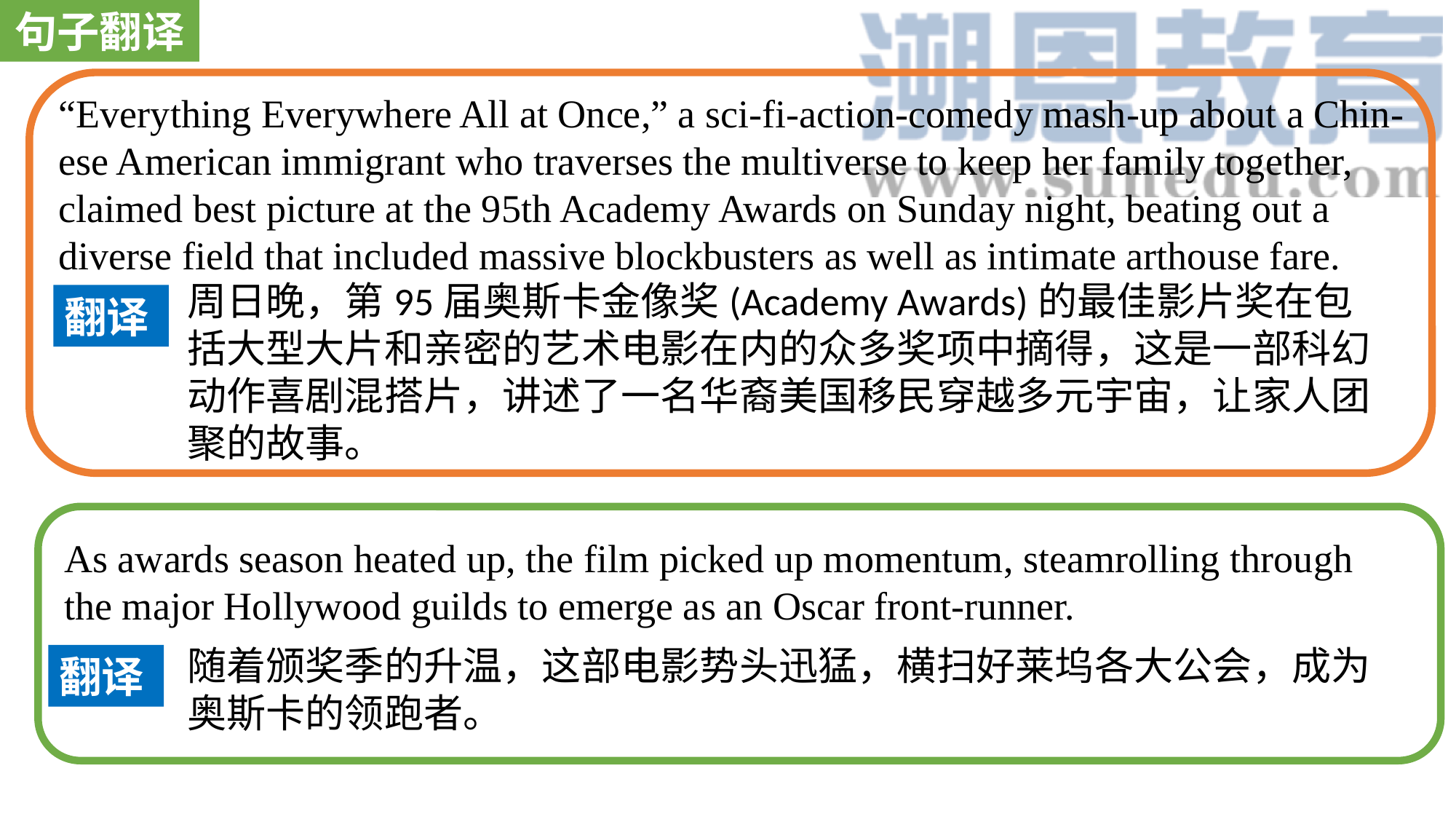

句子翻译

“Everything Everywhere All at Once,” a sci-fi-action-comedy mash-up about a Chin-ese American immigrant who traverses the multiverse to keep her family together, claimed best picture at the 95th Academy Awards on Sunday night, beating out a diverse field that included massive blockbusters as well as intimate arthouse fare.
周日晚，第95届奥斯卡金像奖(Academy Awards)的最佳影片奖在包括大型大片和亲密的艺术电影在内的众多奖项中摘得，这是一部科幻动作喜剧混搭片，讲述了一名华裔美国移民穿越多元宇宙，让家人团聚的故事。
翻译

As awards season heated up, the film picked up momentum, steamrolling through the major Hollywood guilds to emerge as an Oscar front-runner.
随着颁奖季的升温，这部电影势头迅猛，横扫好莱坞各大公会，成为奥斯卡的领跑者。
翻译